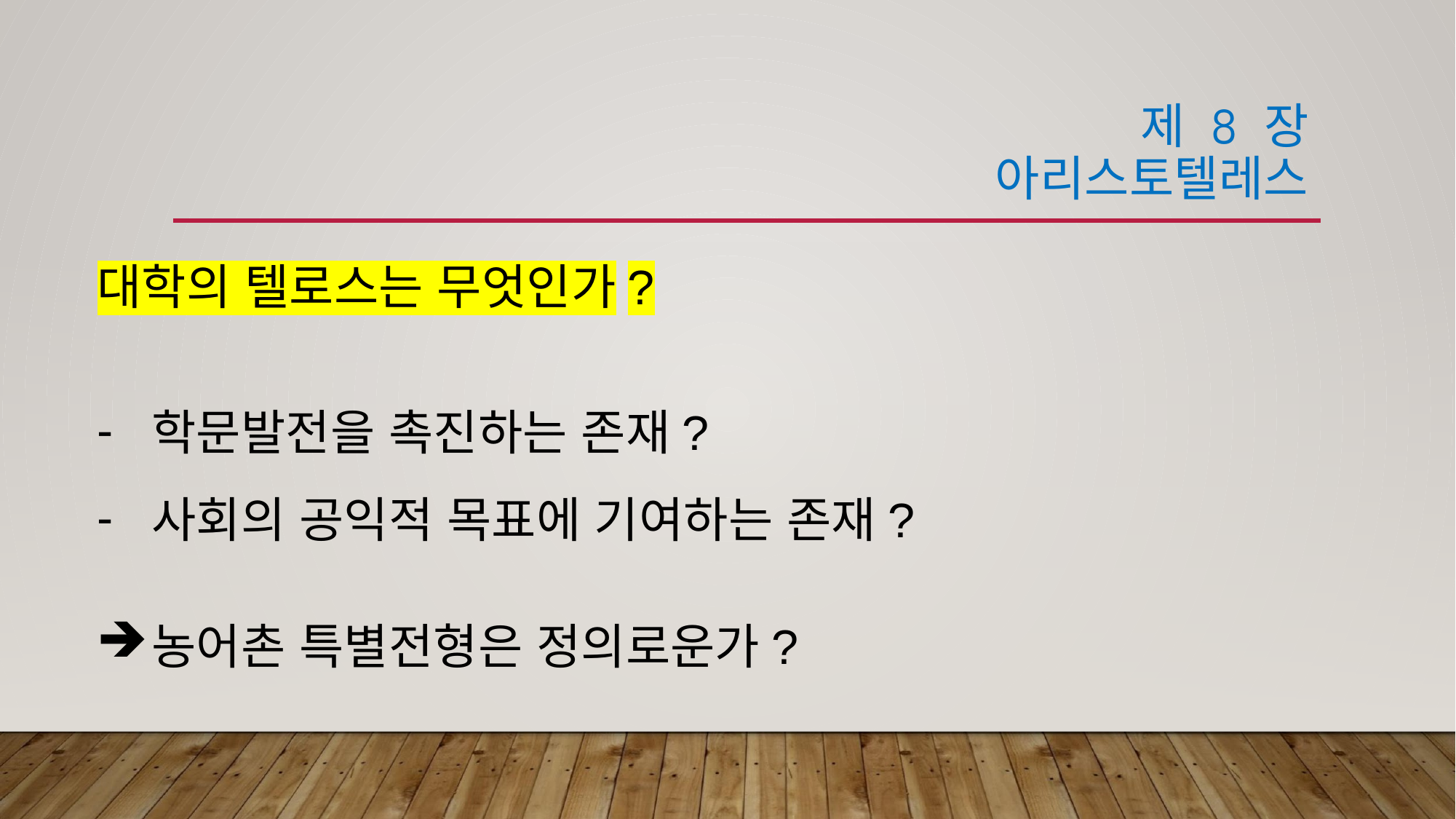

# 제 8 장 아리스토텔레스
대학의 텔로스는 무엇인가?

학문발전을 촉진하는 존재?
사회의 공익적 목표에 기여하는 존재?
농어촌 특별전형은 정의로운가?